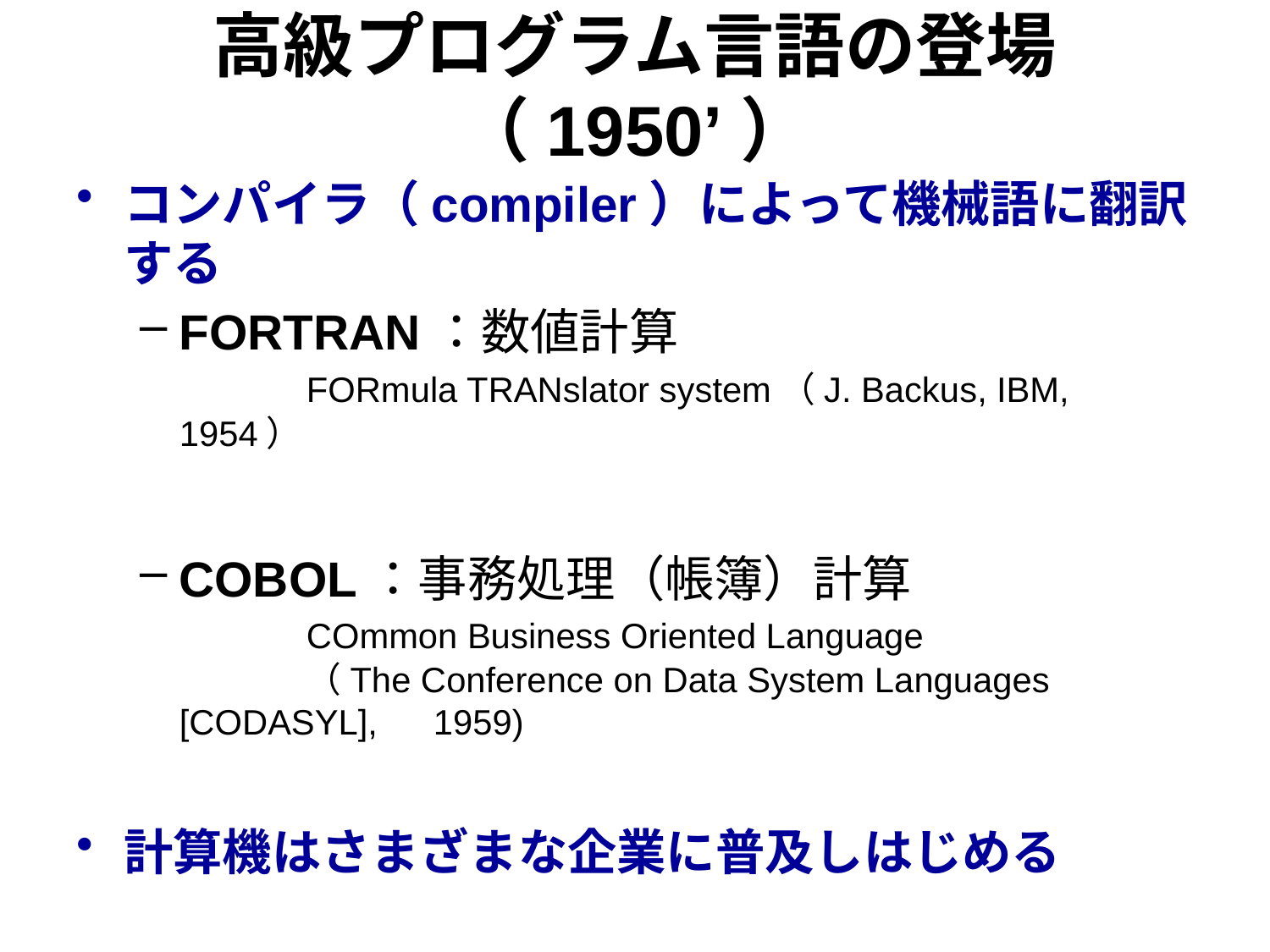

# 高級プログラム言語の登場（1950’）
コンパイラ（compiler）によって機械語に翻訳する
FORTRAN：数値計算
	FORmula TRANslator system（J. Backus, IBM, 1954）

COBOL：事務処理（帳簿）計算
	COmmon Business Oriented Language
	（The Conference on Data System Languages [CODASYL], 	1959)

計算機はさまざまな企業に普及しはじめる